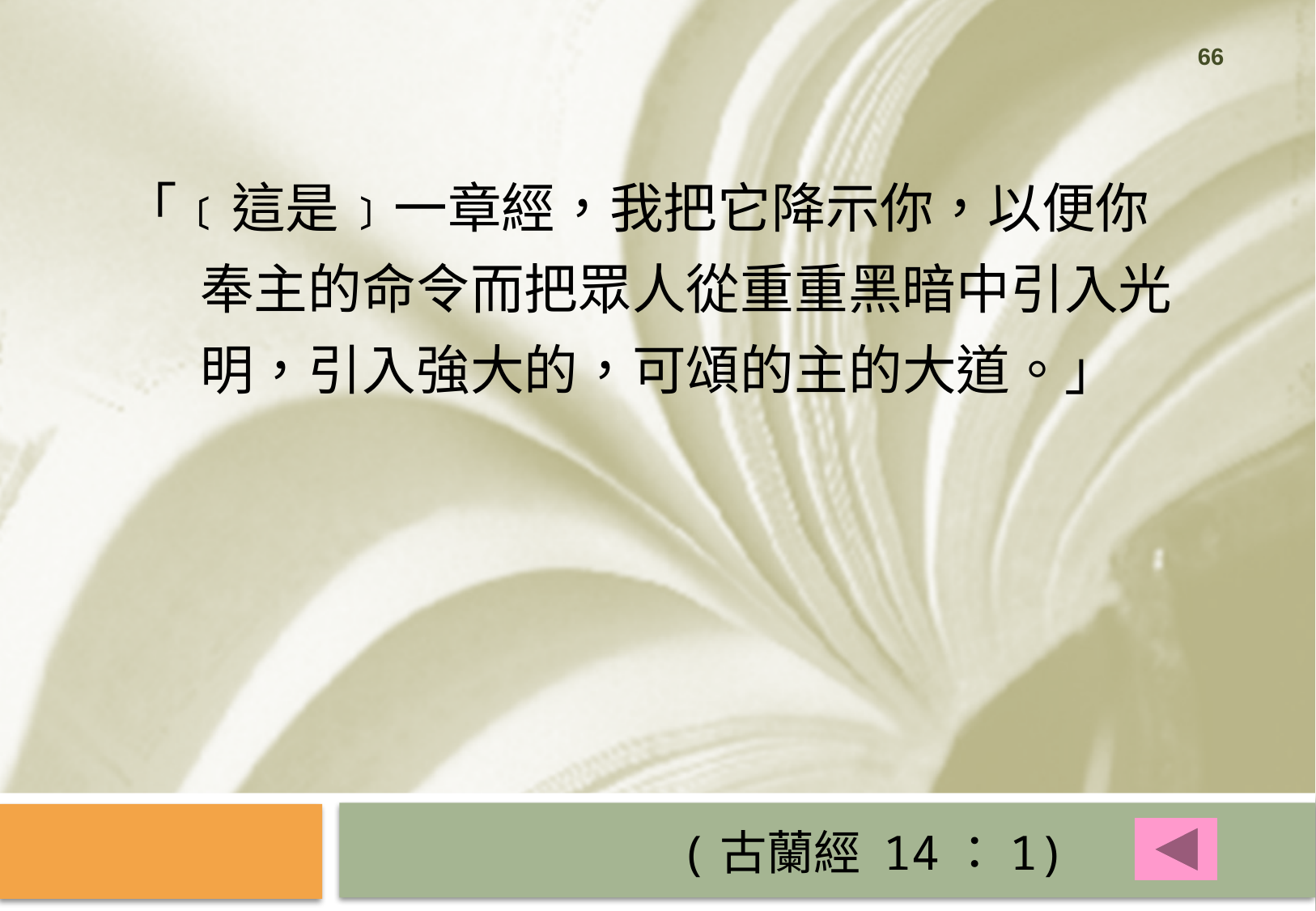

66

「﹝這是﹞一章經，我把它降示你，以便你奉主的命令而把眾人從重重黑暗中引入光明，引入強大的，可頌的主的大道。」

(古蘭經 14：1)